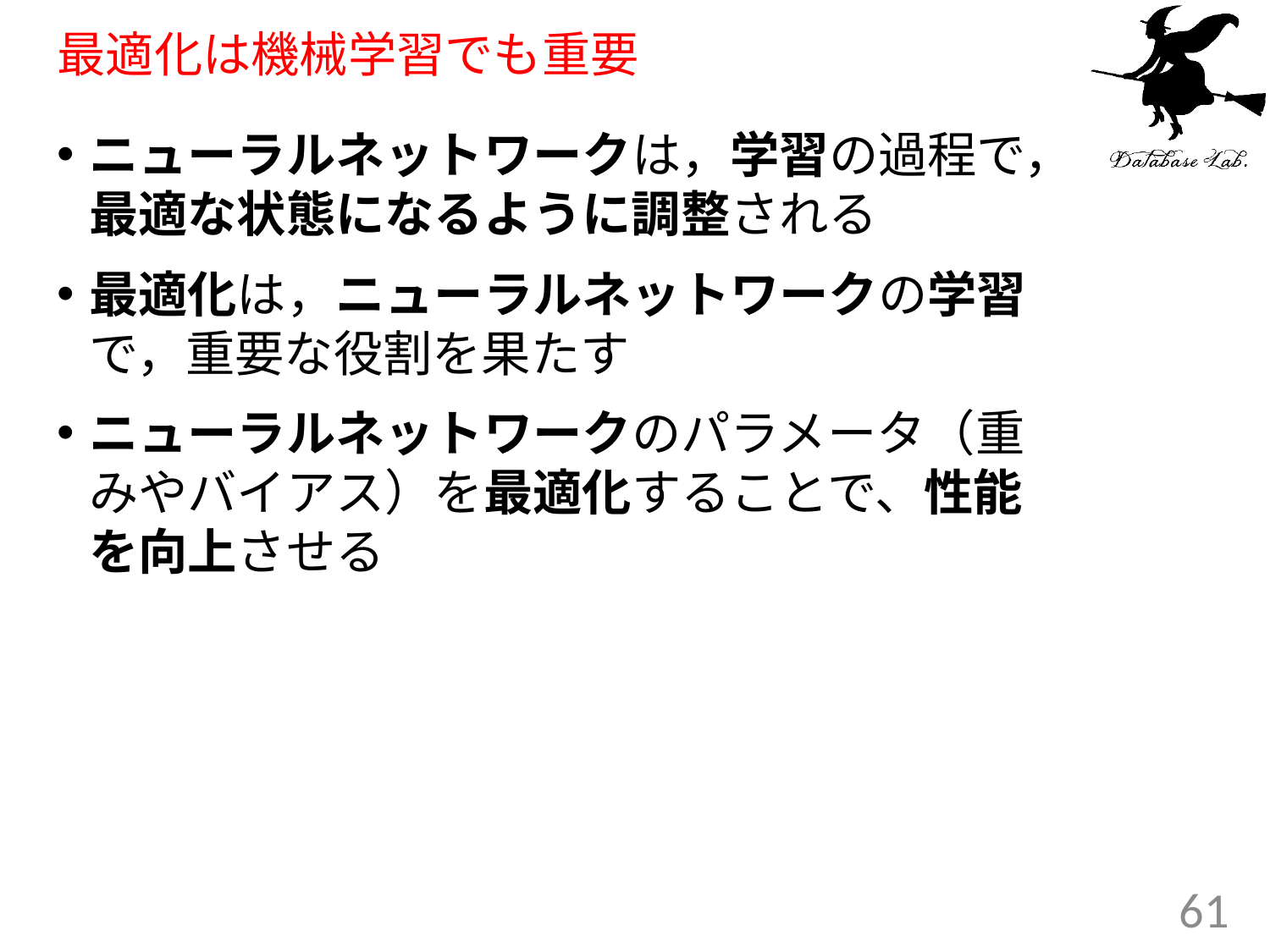

# 最適化は機械学習でも重要
ニューラルネットワークは，学習の過程で，最適な状態になるように調整される
最適化は，ニューラルネットワークの学習で，重要な役割を果たす
ニューラルネットワークのパラメータ（重みやバイアス）を最適化することで、性能を向上させる
61